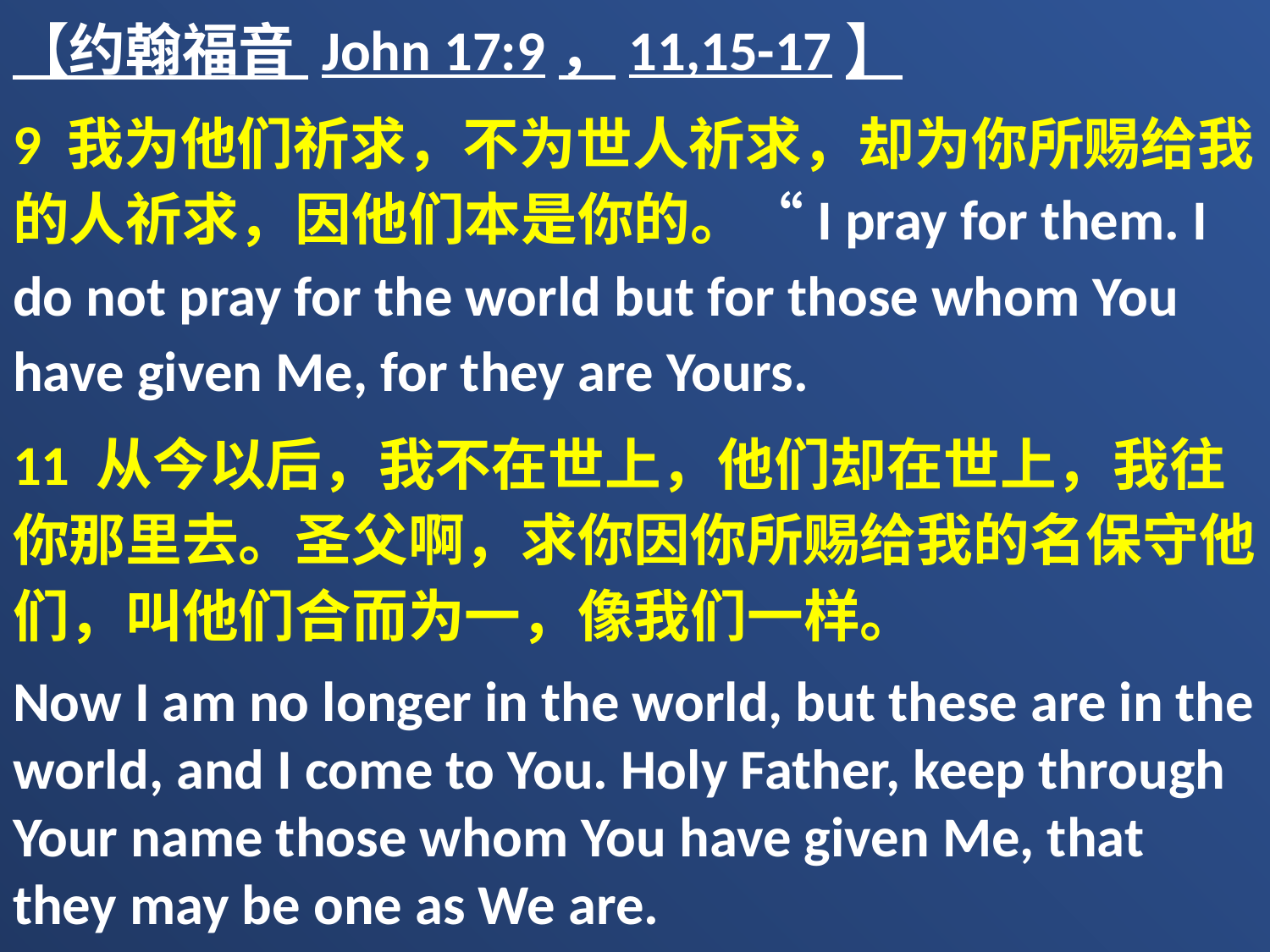

【约翰福音 John 17:9，11,15-17】
9 我为他们祈求，不为世人祈求，却为你所赐给我的人祈求，因他们本是你的。“I pray for them. I do not pray for the world but for those whom You have given Me, for they are Yours.
11 从今以后，我不在世上，他们却在世上，我往你那里去。圣父啊，求你因你所赐给我的名保守他们，叫他们合而为一，像我们一样。
Now I am no longer in the world, but these are in the world, and I come to You. Holy Father, keep through Your name those whom You have given Me, that they may be one as We are.